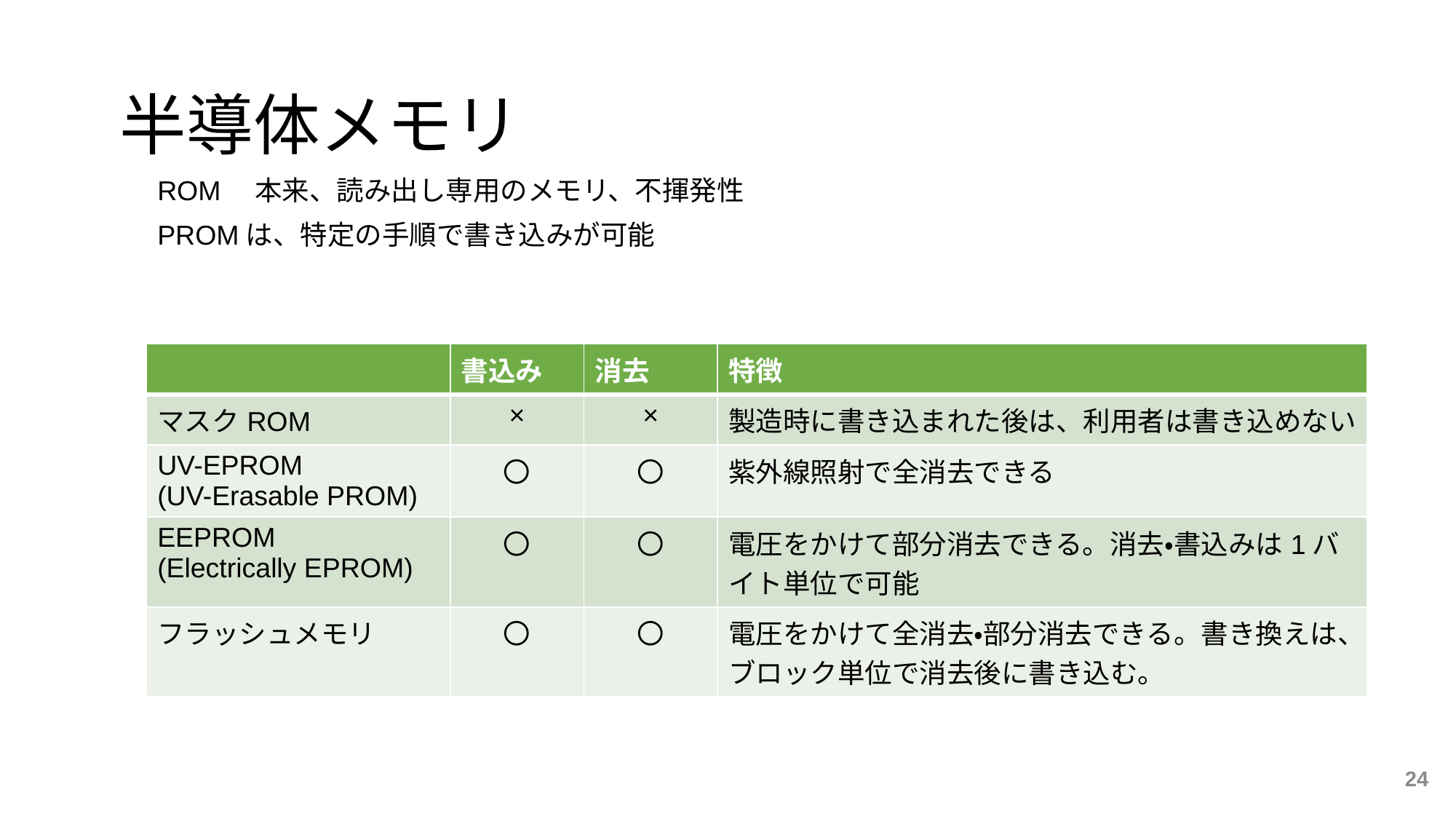

# 半導体メモリ
ROM　本来、読み出し専用のメモリ、不揮発性
PROMは、特定の手順で書き込みが可能
|  | 書込み | 消去 | 特徴 |
| --- | --- | --- | --- |
| マスクROM | × | × | 製造時に書き込まれた後は、利用者は書き込めない |
| UV-EPROM (UV-Erasable PROM) | 〇 | 〇 | 紫外線照射で全消去できる |
| EEPROM (Electrically EPROM) | 〇 | 〇 | 電圧をかけて部分消去できる。消去・書込みは1バイト単位で可能 |
| フラッシュメモリ | 〇 | 〇 | 電圧をかけて全消去・部分消去できる。書き換えは、ブロック単位で消去後に書き込む。 |
24